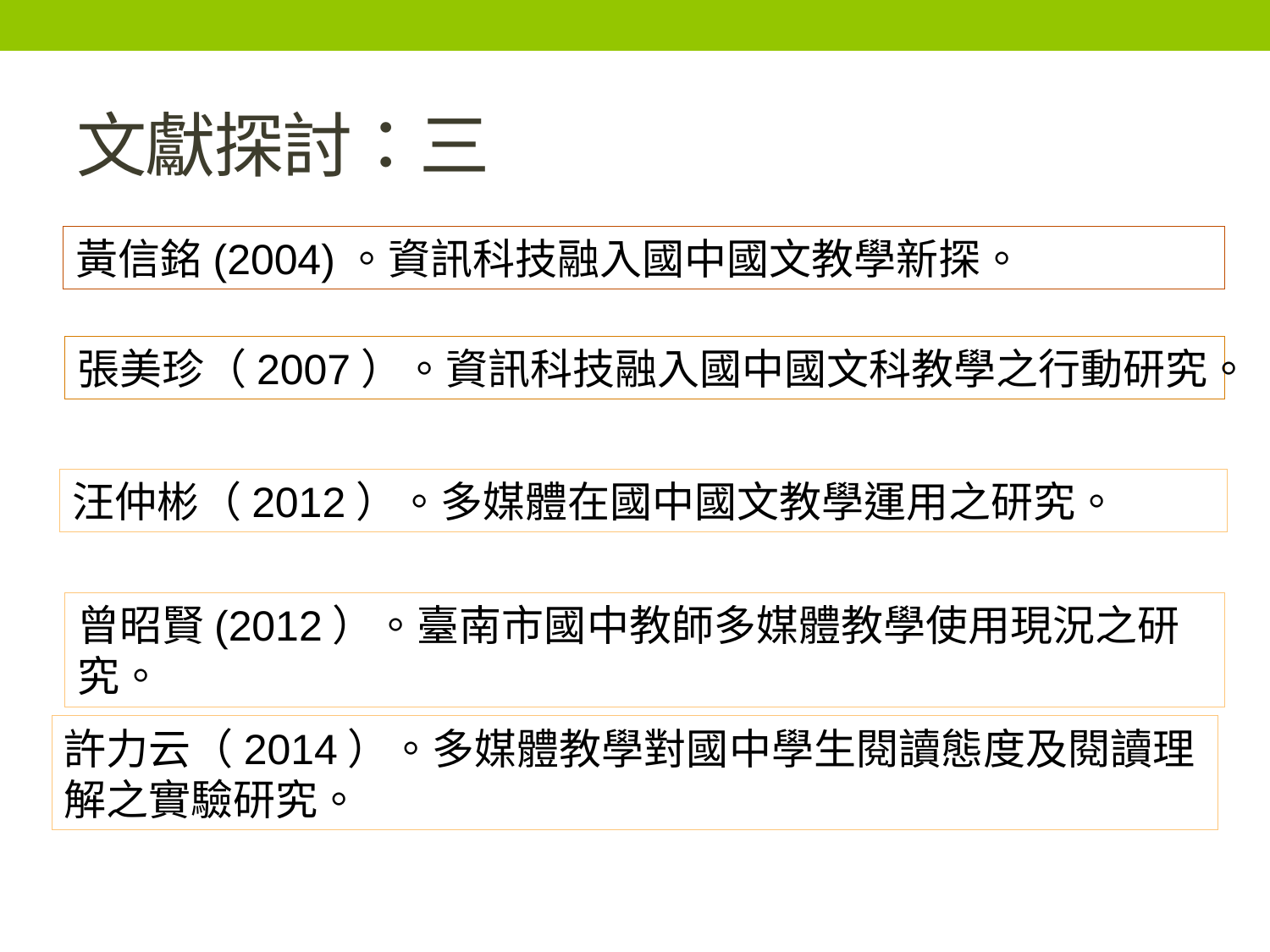

# 文獻探討：三
黃信銘(2004)。資訊科技融入國中國文教學新探。
張美珍（2007）。資訊科技融入國中國文科教學之行動研究。
汪仲彬（2012）。多媒體在國中國文教學運用之研究。
曾昭賢(2012）。臺南市國中教師多媒體教學使用現況之研究。
許力云（2014）。多媒體教學對國中學生閱讀態度及閱讀理解之實驗研究。